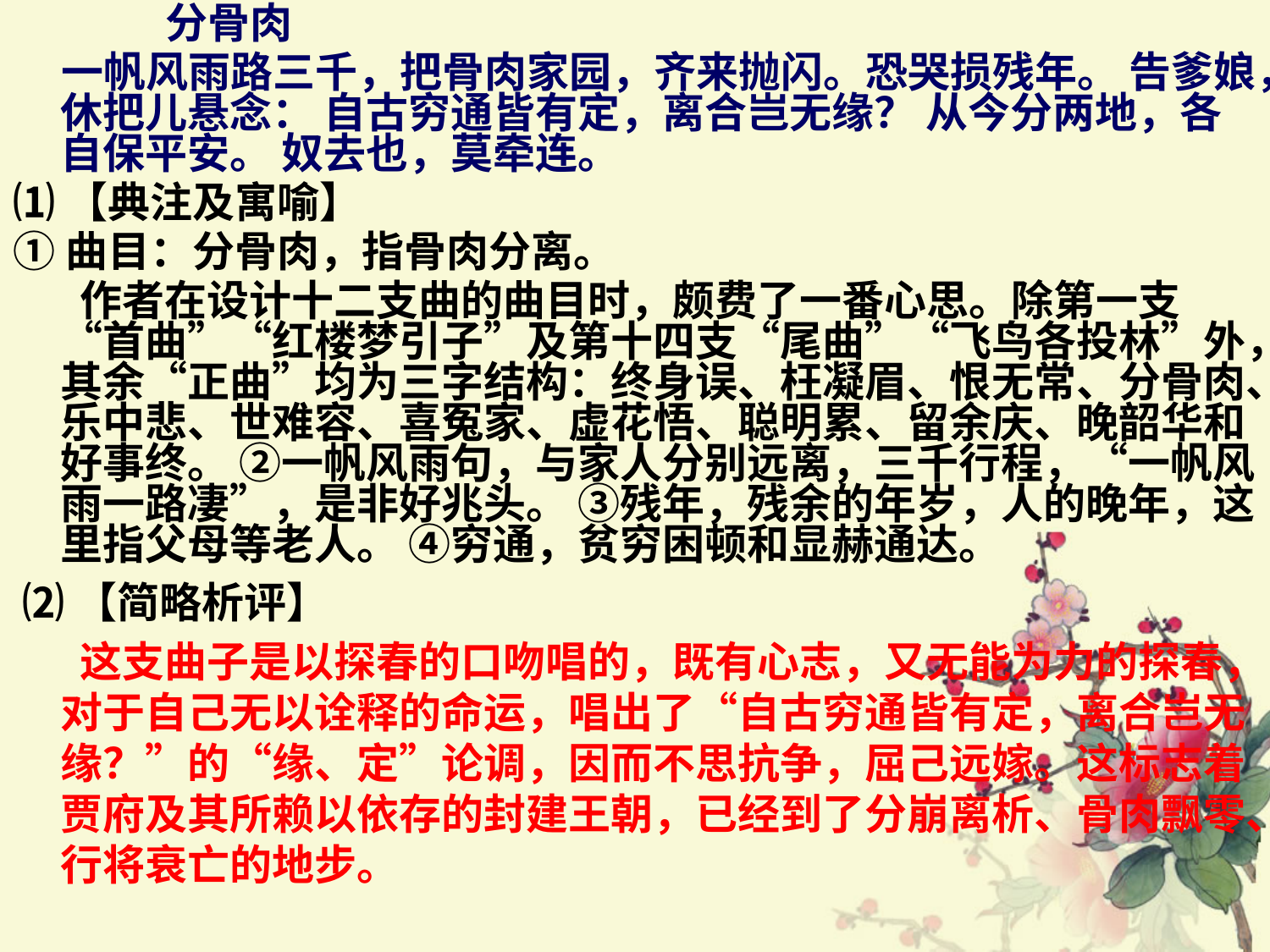

分骨肉
    一帆风雨路三千，把骨肉家园，齐来抛闪。恐哭损残年。 告爹娘，休把儿悬念： 自古穷通皆有定，离合岂无缘？ 从今分两地，各自保平安。 奴去也，莫牵连。
⑴【典注及寓喻】
①曲目：分骨肉，指骨肉分离。
      作者在设计十二支曲的曲目时，颇费了一番心思。除第一支“首曲”“红楼梦引子”及第十四支“尾曲”“飞鸟各投林”外，其余“正曲”均为三字结构：终身误、枉凝眉、恨无常、分骨肉、乐中悲、世难容、喜冤家、虚花悟、聪明累、留余庆、晚韶华和好事终。 ②一帆风雨句，与家人分别远离，三千行程，“一帆风雨一路凄”，是非好兆头。 ③残年，残余的年岁，人的晚年，这里指父母等老人。 ④穷通，贫穷困顿和显赫通达。
 ⑵【简略析评】
      这支曲子是以探春的口吻唱的，既有心志，又无能为力的探春，对于自己无以诠释的命运，唱出了“自古穷通皆有定，离合岂无缘？”的“缘、定”论调，因而不思抗争，屈己远嫁。这标志着贾府及其所赖以依存的封建王朝，已经到了分崩离析、骨肉飘零、行将衰亡的地步。